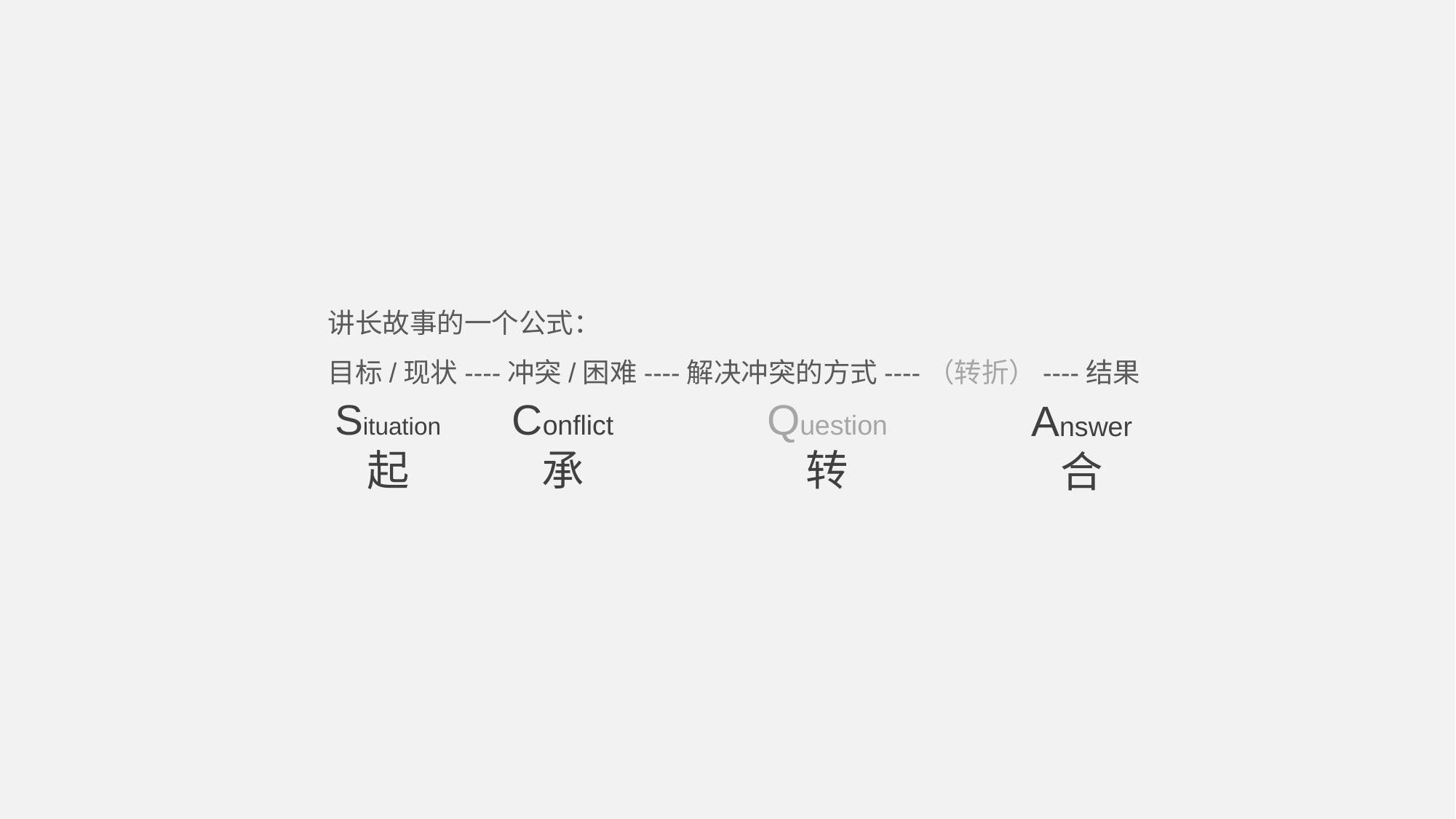

讲长故事的一个公式：
目标/现状----冲突/困难----解决冲突的方式----（转折）----结果
Question
转
Situation
起
Conflict
承
Answer
合